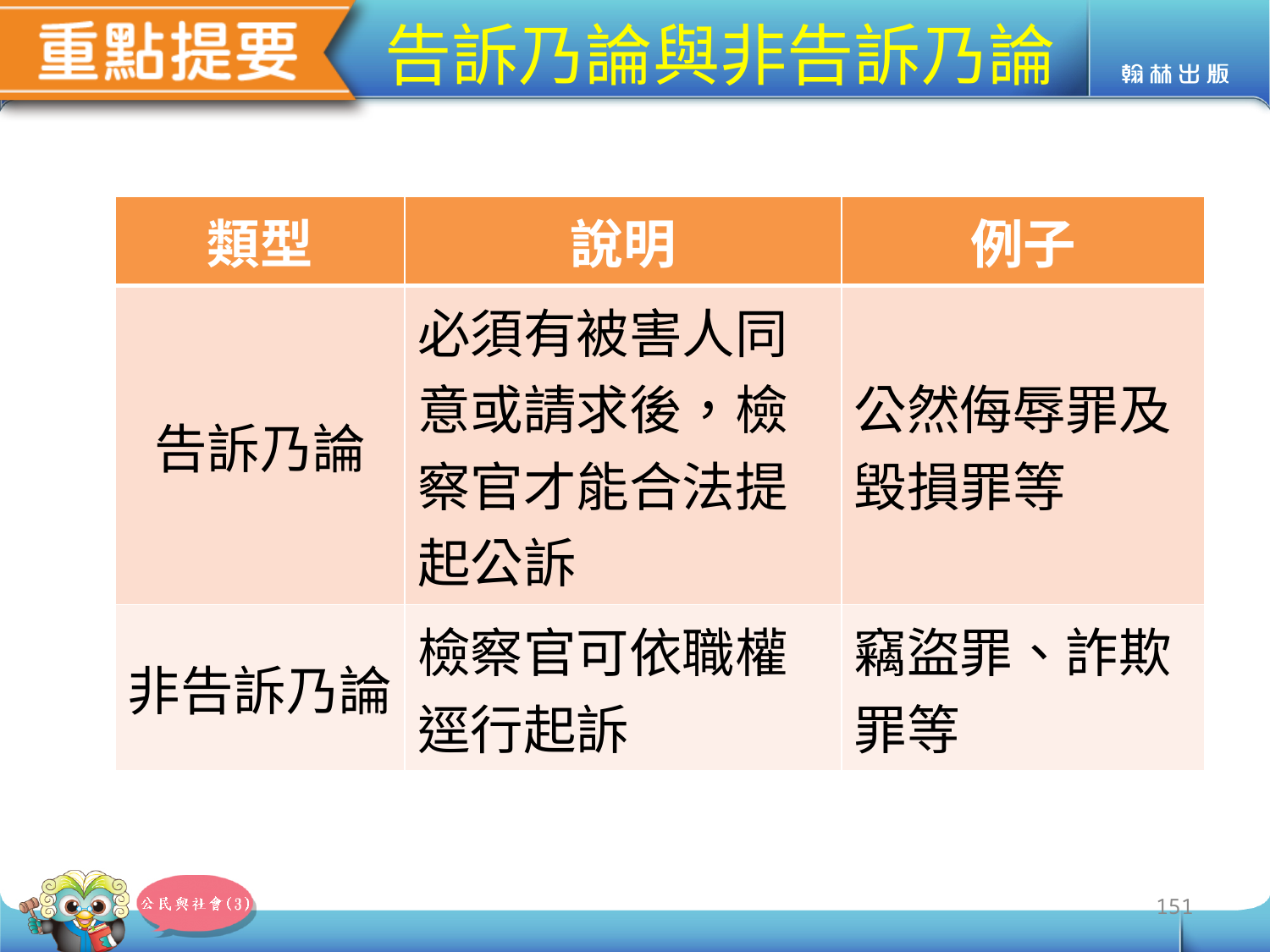

# 告訴乃論與非告訴乃論
| 類型 | 說明 | 例子 |
| --- | --- | --- |
| 告訴乃論 | 必須有被害人同意或請求後，檢察官才能合法提起公訴 | 公然侮辱罪及毀損罪等 |
| 非告訴乃論 | 檢察官可依職權逕行起訴 | 竊盜罪、詐欺罪等 |
151